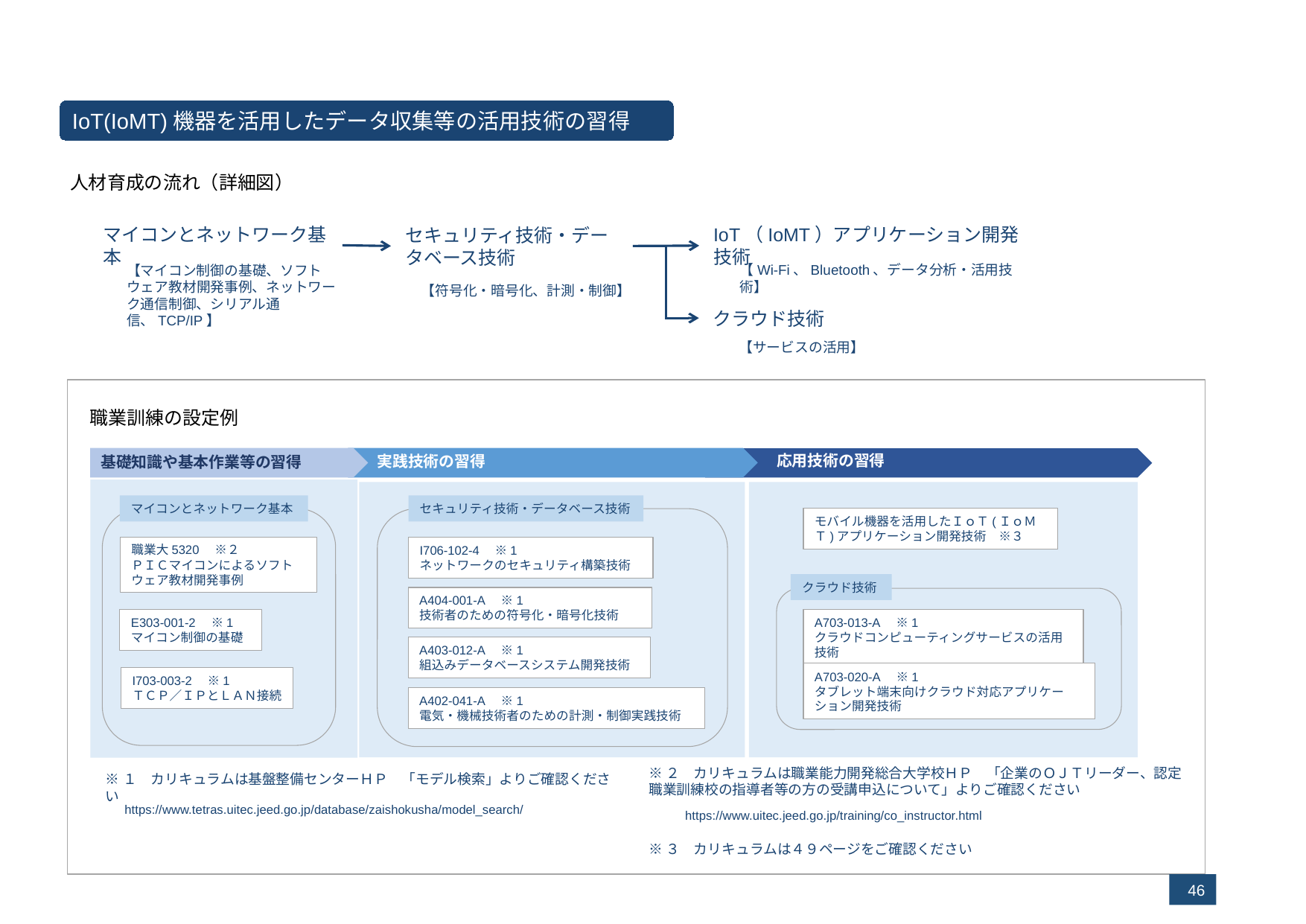

IoT(IoMT)機器を活用したデータ収集等の活用技術の習得
人材育成の流れ（詳細図）
マイコンとネットワーク基本
IoT（IoMT）アプリケーション開発技術
セキュリティ技術・データベース技術
【マイコン制御の基礎、ソフトウェア教材開発事例、ネットワーク通信制御、シリアル通信、TCP/IP】
【Wi-Fi、Bluetooth、データ分析・活用技術】
【符号化・暗号化、計測・制御】
クラウド技術
【サービスの活用】

職業訓練の設定例
応用技術の習得
実践技術の習得
基礎知識や基本作業等の習得

セキュリティ技術・データベース技術
マイコンとネットワーク基本

モバイル機器を活用したＩｏＴ(ＩｏＭＴ)アプリケーション開発技術　※３

職業大5320　※２
ＰＩＣマイコンによるソフトウェア教材開発事例
I706-102-4　※1
ネットワークのセキュリティ構築技術
クラウド技術
A404-001-A　※1
技術者のための符号化・暗号化技術

E303-001-2　※1
マイコン制御の基礎
A703-013-A　※1
クラウドコンピューティングサービスの活用技術
A403-012-A　※1
組込みデータベースシステム開発技術
A703-020-A　※1
タブレット端末向けクラウド対応アプリケーション開発技術
I703-003-2　※1
ＴＣＰ／ＩＰとＬＡＮ接続
A402-041-A　※1
電気・機械技術者のための計測・制御実践技術
※２　カリキュラムは職業能力開発総合大学校ＨＰ　「企業のＯＪＴリーダー、認定職業訓練校の指導者等の方の受講申込について」よりご確認ください
※１　カリキュラムは基盤整備センターＨＰ　「モデル検索」よりご確認ください
https://www.tetras.uitec.jeed.go.jp/database/zaishokusha/model_search/
https://www.uitec.jeed.go.jp/training/co_instructor.html
※３　カリキュラムは４９ページをご確認ください
46